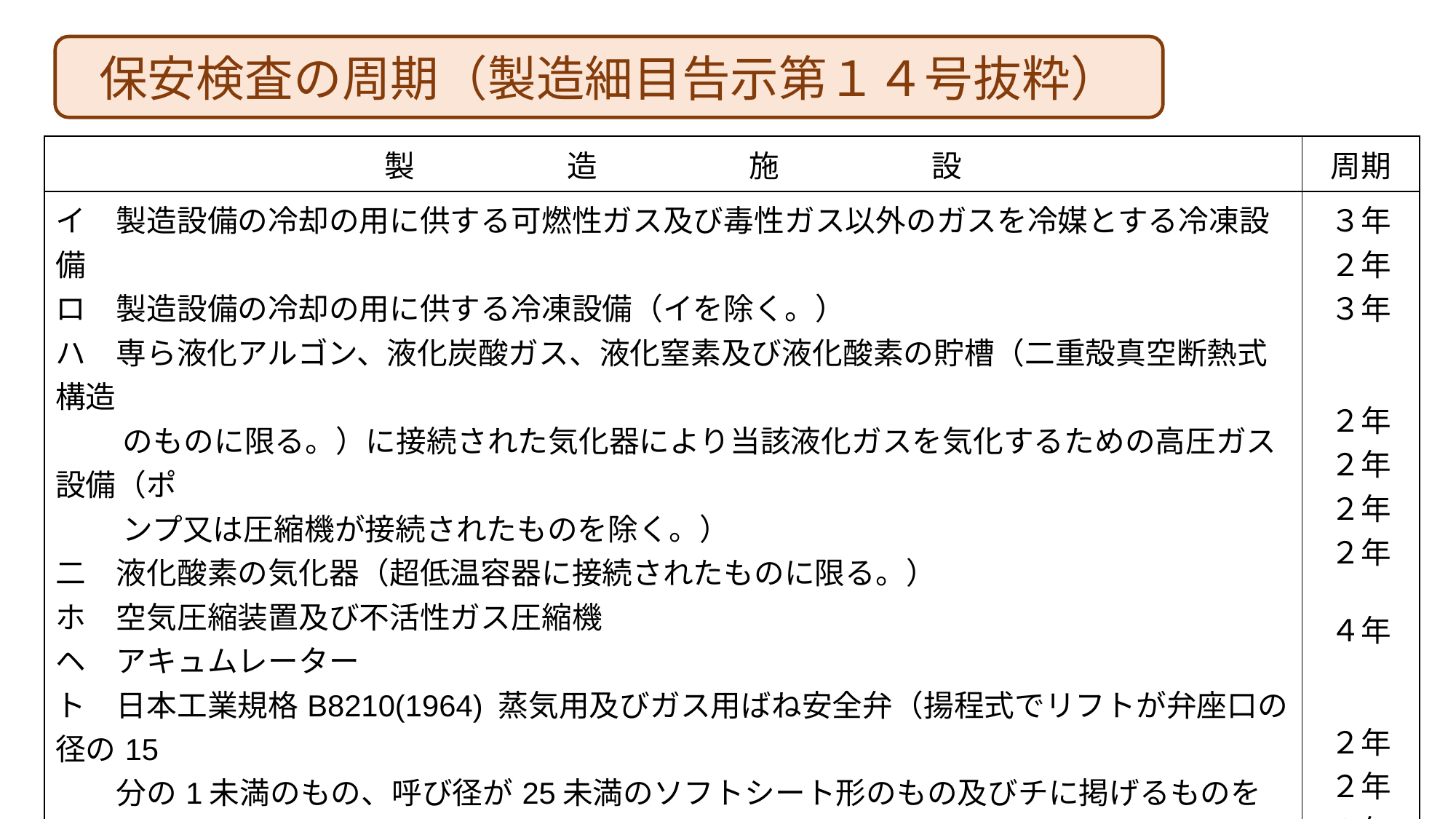

保安検査の周期（製造細目告示第１４号抜粋）
| 製　　　　　造　　　　　施　　　　　設 | 周期 |
| --- | --- |
| イ　製造設備の冷却の用に供する可燃性ガス及び毒性ガス以外のガスを冷媒とする冷凍設備 ロ　製造設備の冷却の用に供する冷凍設備（イを除く。） ハ　専ら液化アルゴン、液化炭酸ガス、液化窒素及び液化酸素の貯槽（二重殻真空断熱式構造 　　 のものに限る。）に接続された気化器により当該液化ガスを気化するための高圧ガス設備（ポ 　　 ンプ又は圧縮機が接続されたものを除く。） 二　液化酸素の気化器（超低温容器に接続されたものに限る。） ホ　空気圧縮装置及び不活性ガス圧縮機 ヘ　アキュムレーター ト　日本工業規格B8210(1964) 蒸気用及びガス用ばね安全弁（揚程式でリフトが弁座口の径の15 　　分の1未満のもの、呼び径が25未満のソフトシート形のもの及びチに掲げるものを除く。） チ　日本工業規格B8210(1964)全量式の蒸気用及びガス用ばね安全弁（呼び径が25未満のソフ 　 　トシート形以外のものであって法第３５条第１項第２号の認定に係る特定施設に係るものに 　　 限る。） リ　圧力計 ヌ　温度計 ル　空気液化分離装置 | ３年 ２年 ３年 ２年 ２年 ２年 ２年 ４年 ２年 ２年 ２年 |